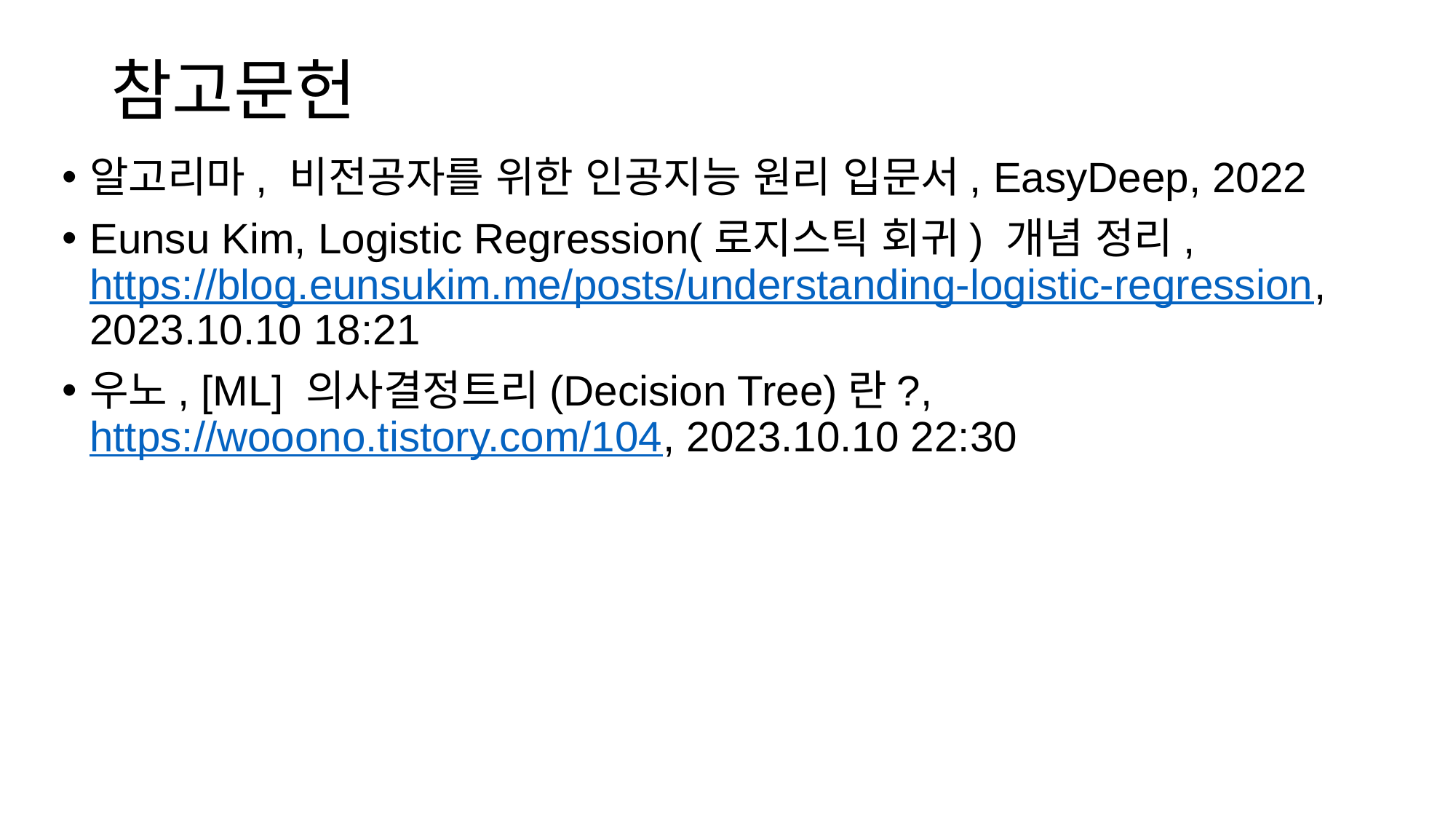

# 참고문헌
알고리마, 비전공자를 위한 인공지능 원리 입문서, EasyDeep, 2022
Eunsu Kim, Logistic Regression(로지스틱 회귀) 개념 정리, https://blog.eunsukim.me/posts/understanding-logistic-regression, 2023.10.10 18:21
우노, [ML] 의사결정트리(Decision Tree)란?, https://wooono.tistory.com/104, 2023.10.10 22:30